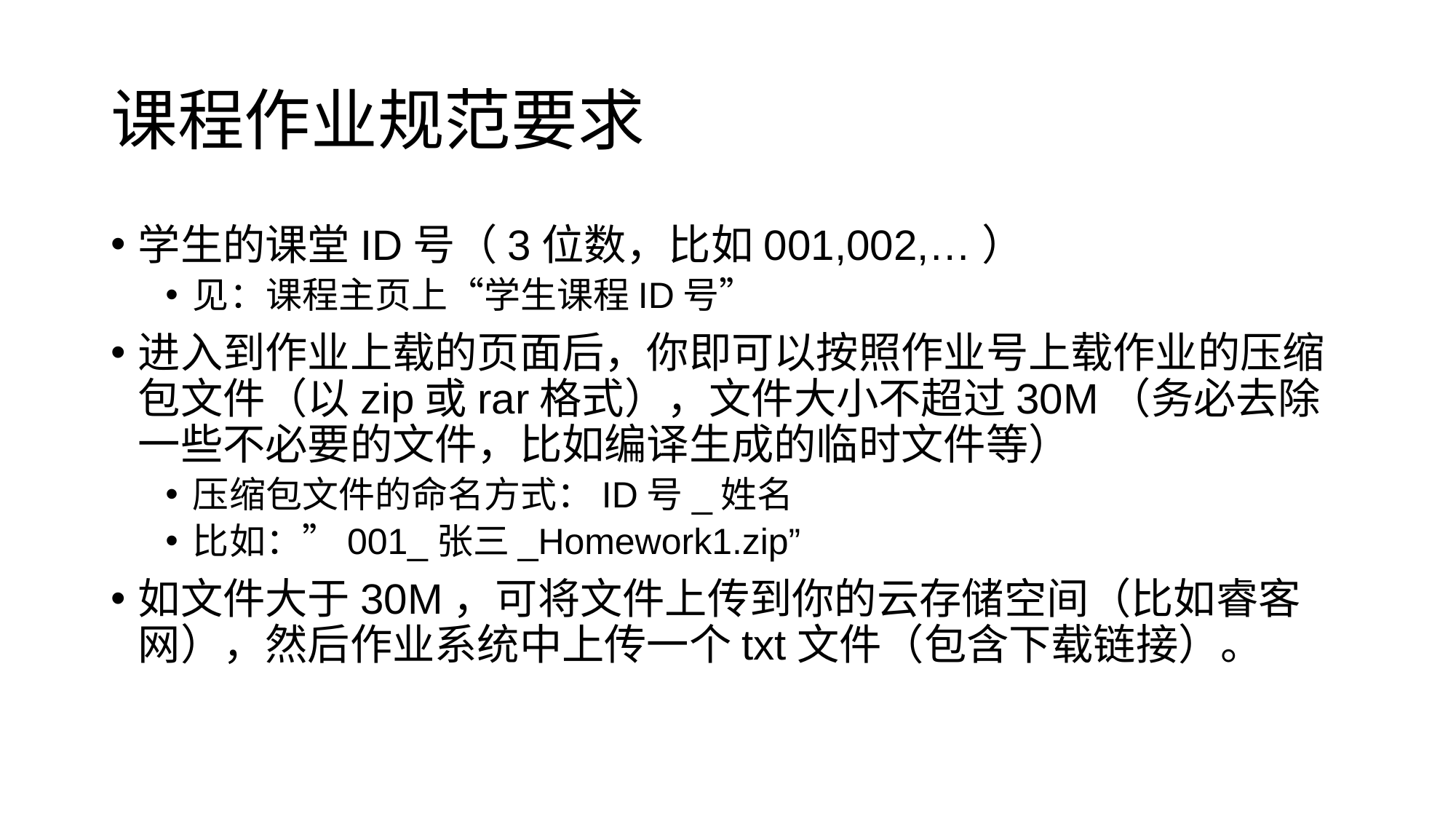

# 课程作业规范要求
学生的课堂ID号（3位数，比如001,002,…）
见：课程主页上“学生课程ID号”
进入到作业上载的页面后，你即可以按照作业号上载作业的压缩包文件（以zip或rar格式），文件大小不超过30M（务必去除一些不必要的文件，比如编译生成的临时文件等）
压缩包文件的命名方式：ID号_姓名
比如：”001_张三_Homework1.zip”
如文件大于30M，可将文件上传到你的云存储空间（比如睿客网），然后作业系统中上传一个txt文件（包含下载链接）。